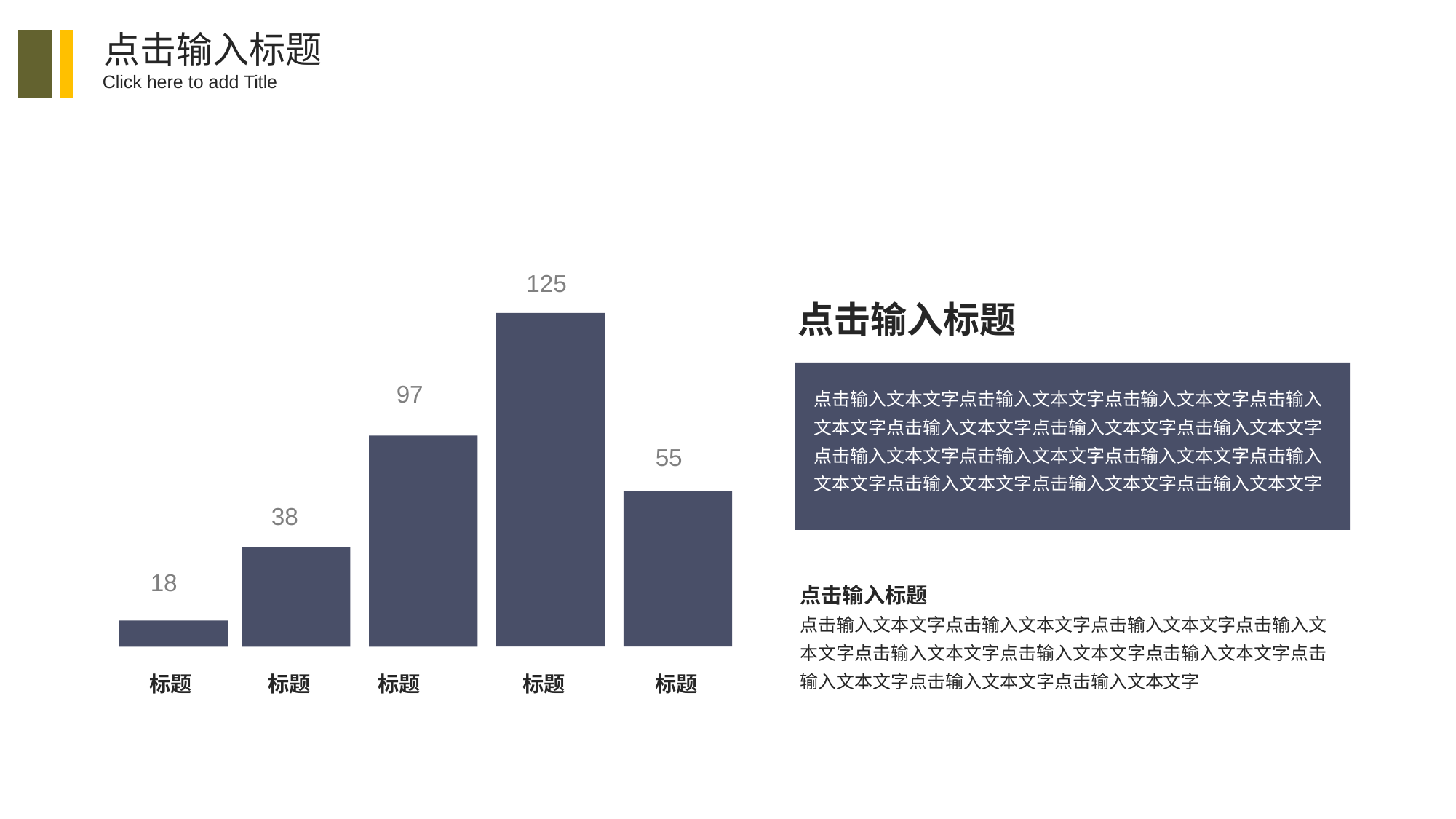

点击输入标题
Click here to add Title

125

97

55

38

18

标题
标题
标题
标题
标题
点击输入标题

点击输入文本文字点击输入文本文字点击输入文本文字点击输入文本文字点击输入文本文字点击输入文本文字点击输入文本文字点击输入文本文字点击输入文本文字点击输入文本文字点击输入文本文字点击输入文本文字点击输入文本文字点击输入文本文字
点击输入标题
点击输入文本文字点击输入文本文字点击输入文本文字点击输入文本文字点击输入文本文字点击输入文本文字点击输入文本文字点击输入文本文字点击输入文本文字点击输入文本文字